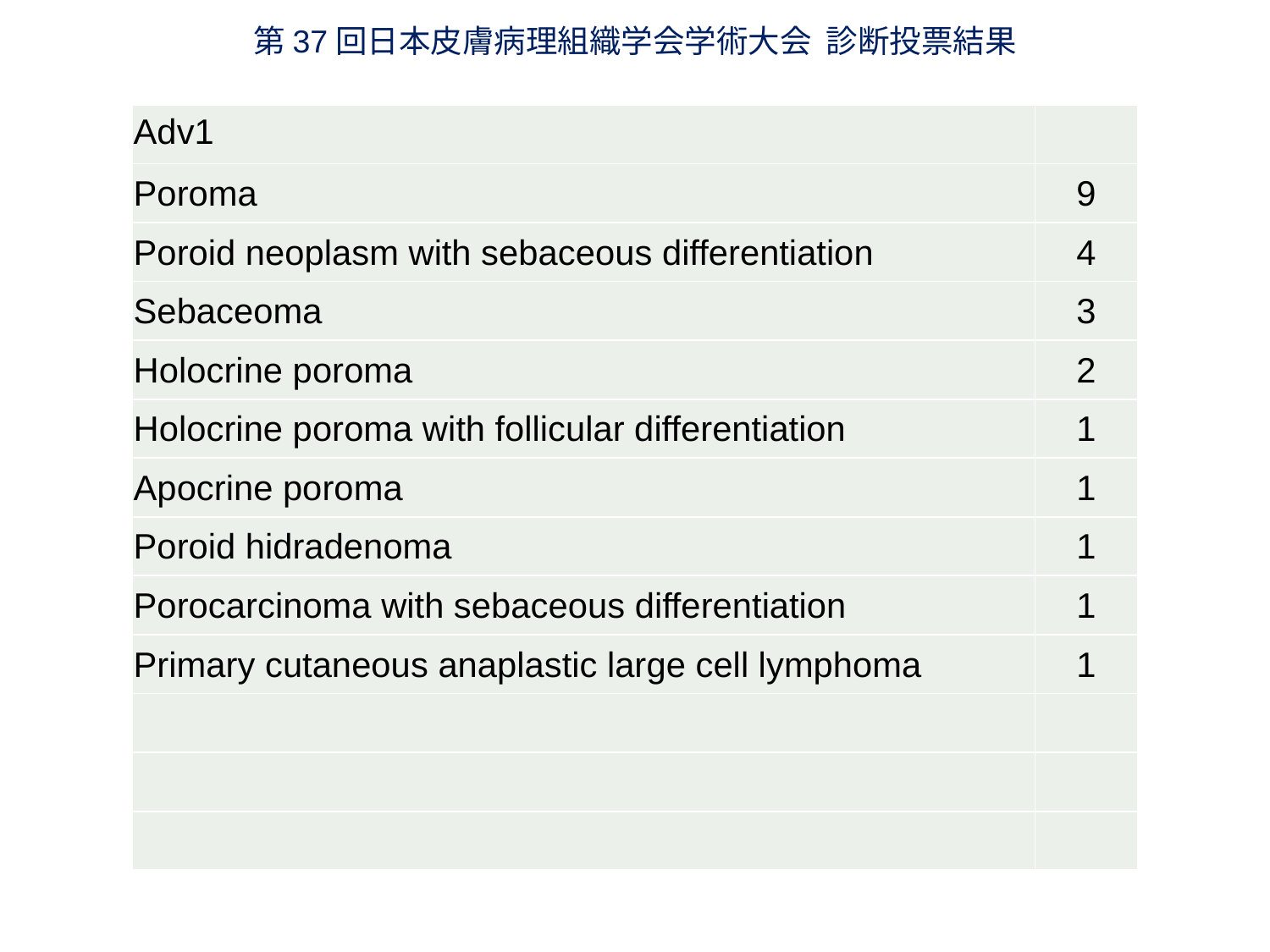

第37回日本皮膚病理組織学会学術大会  診断投票結果
| Adv1 |  |
| --- | --- |
| Poroma | 9 |
| Poroid neoplasm with sebaceous differentiation | 4 |
| Sebaceoma | 3 |
| Holocrine poroma | 2 |
| Holocrine poroma with follicular differentiation | 1 |
| Apocrine poroma | 1 |
| Poroid hidradenoma | 1 |
| Porocarcinoma with sebaceous differentiation | 1 |
| Primary cutaneous anaplastic large cell lymphoma | 1 |
|  |  |
|  |  |
|  |  |